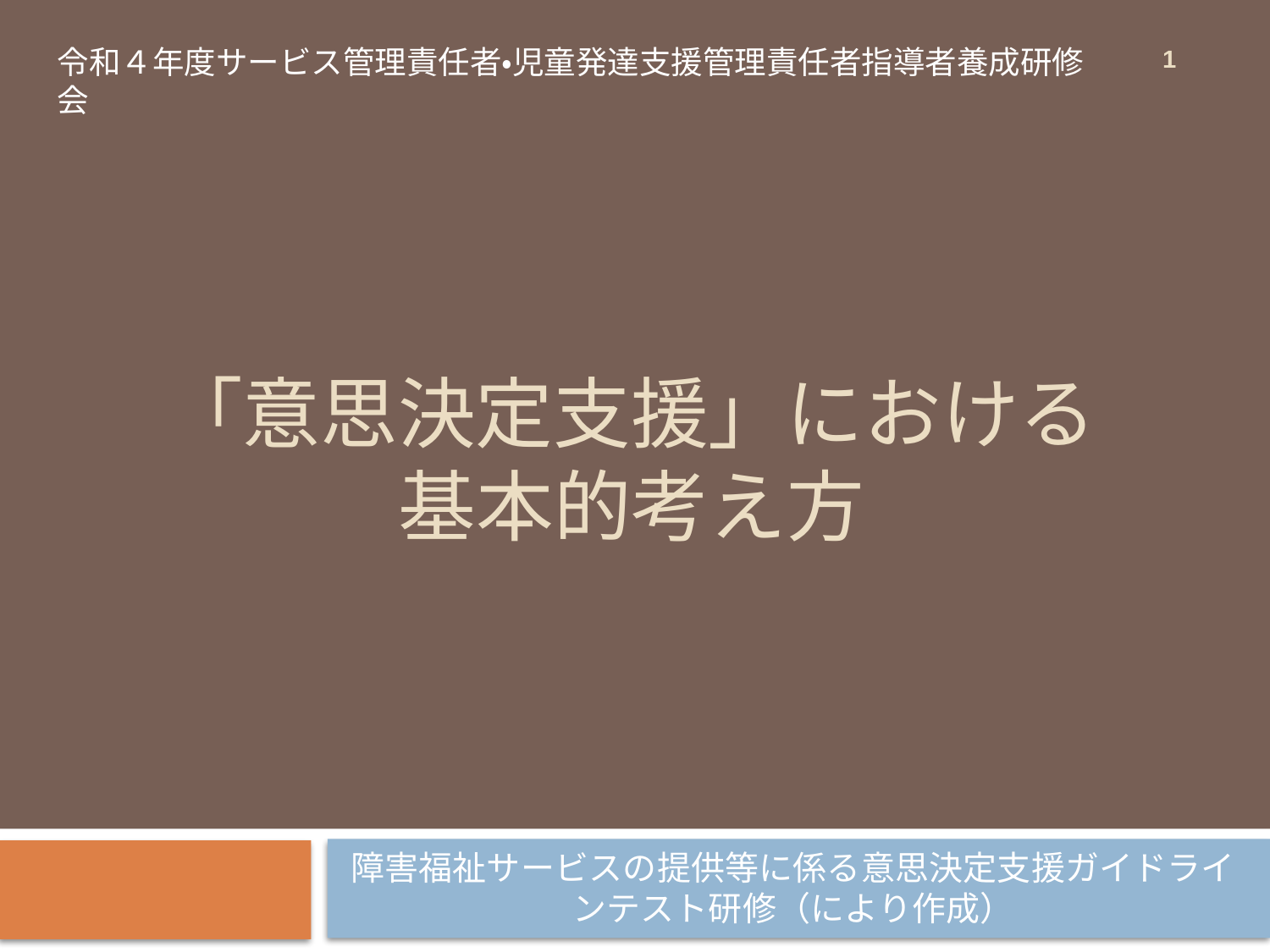

1
令和４年度サービス管理責任者・児童発達支援管理責任者指導者養成研修会
# 「意思決定支援」における 基本的考え方
障害福祉サービスの提供等に係る意思決定支援ガイドラインテスト研修（により作成）